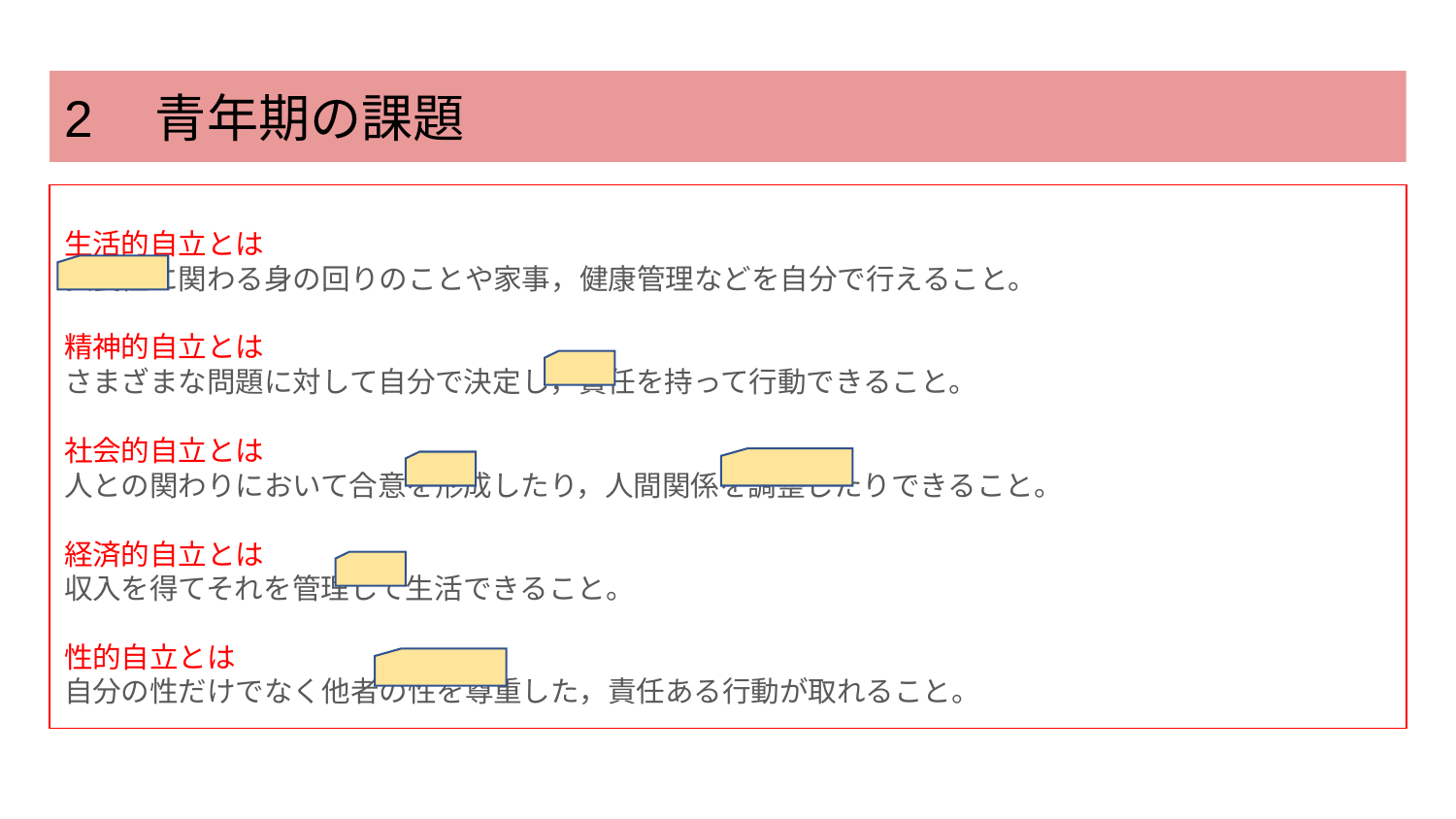

2　青年期の課題

生活的自立とは
衣食住に関わる身の回りのことや家事，健康管理などを自分で行えること。

精神的自立とは
さまざまな問題に対して自分で決定し，責任を持って行動できること。

社会的自立とは
人との関わりにおいて合意を形成したり，人間関係を調整したりできること。

経済的自立とは
収入を得てそれを管理して生活できること。

性的自立とは
自分の性だけでなく他者の性を尊重した，責任ある行動が取れること。